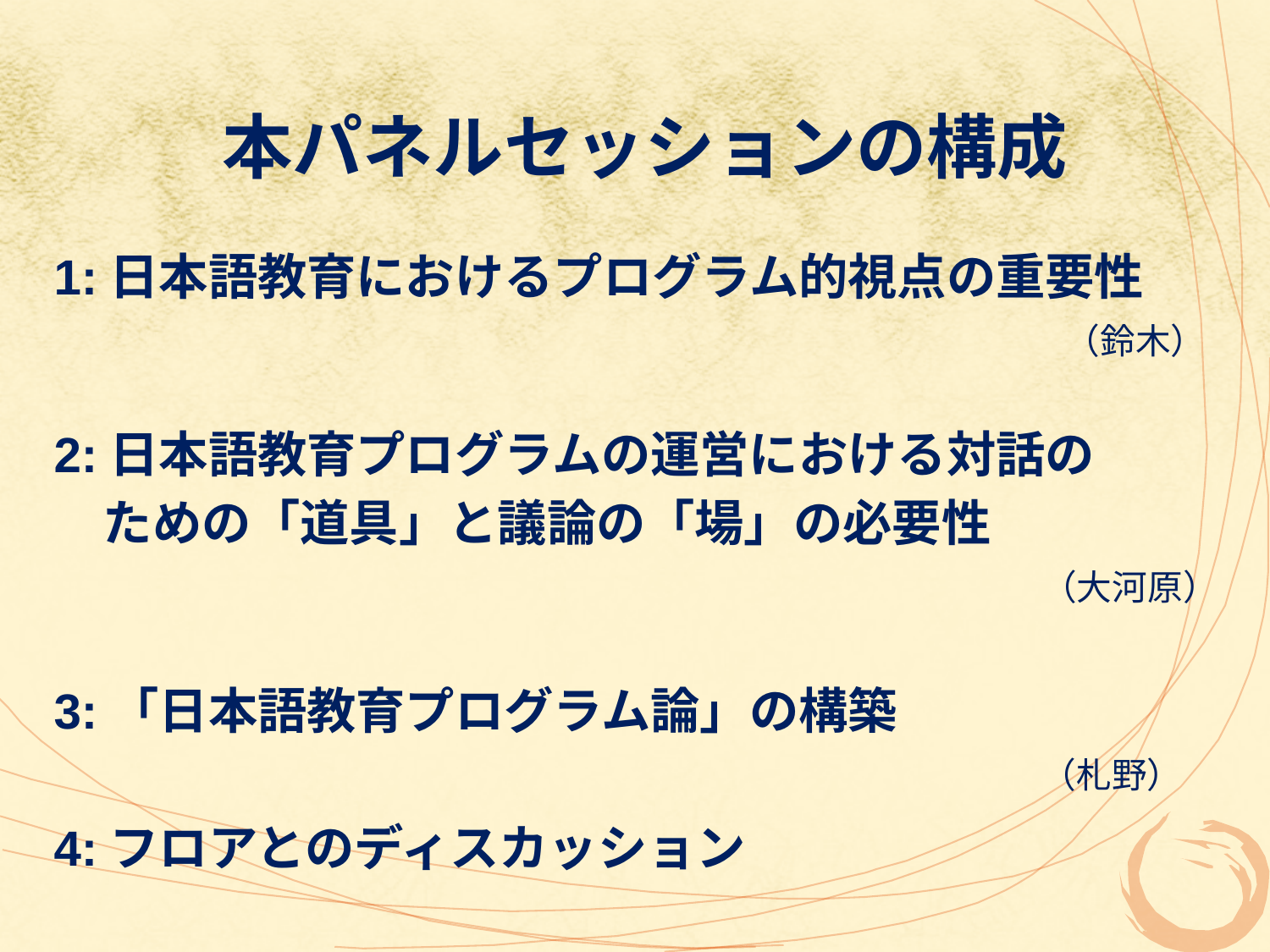

本パネルセッションの構成
1:日本語教育におけるプログラム的視点の重要性
　　　　　　　　　　　　　　　　　　  　　  　（鈴木）
2:日本語教育プログラムの運営における対話の
　ための「道具」と議論の「場」の必要性
　　　　　　　　　　　　　　　　　　　　　 （大河原）
3:「日本語教育プログラム論」の構築
　　　　　　　　　　　　　　　　　　　          （札野）
4:フロアとのディスカッション